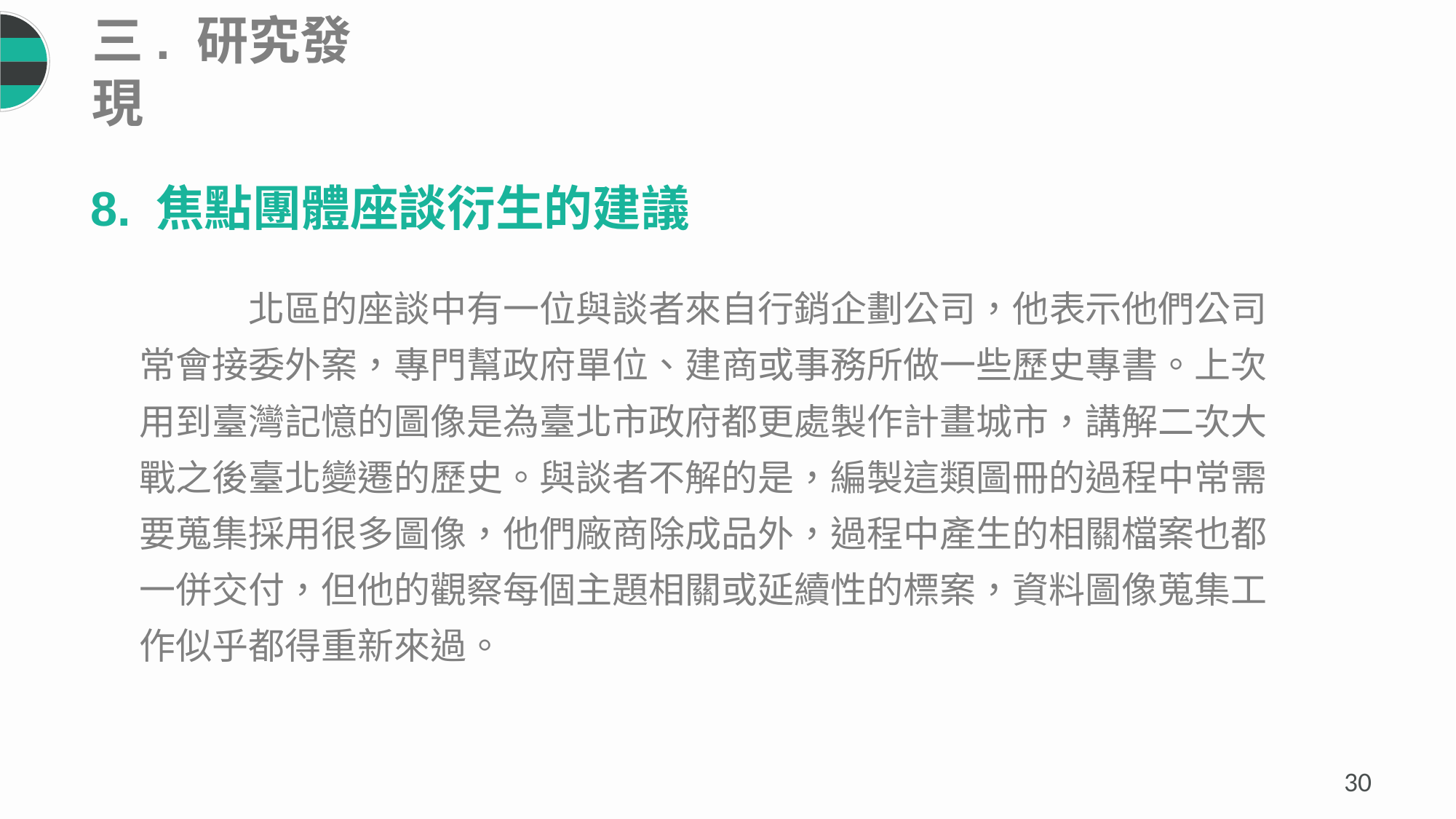

三. 研究發現
8. 焦點團體座談衍生的建議
	北區的座談中有一位與談者來自行銷企劃公司，他表示他們公司常會接委外案，專門幫政府單位、建商或事務所做一些歷史專書。上次用到臺灣記憶的圖像是為臺北市政府都更處製作計畫城市，講解二次大戰之後臺北變遷的歷史。與談者不解的是，編製這類圖冊的過程中常需要蒐集採用很多圖像，他們廠商除成品外，過程中產生的相關檔案也都一併交付，但他的觀察每個主題相關或延續性的標案，資料圖像蒐集工作似乎都得重新來過。
30